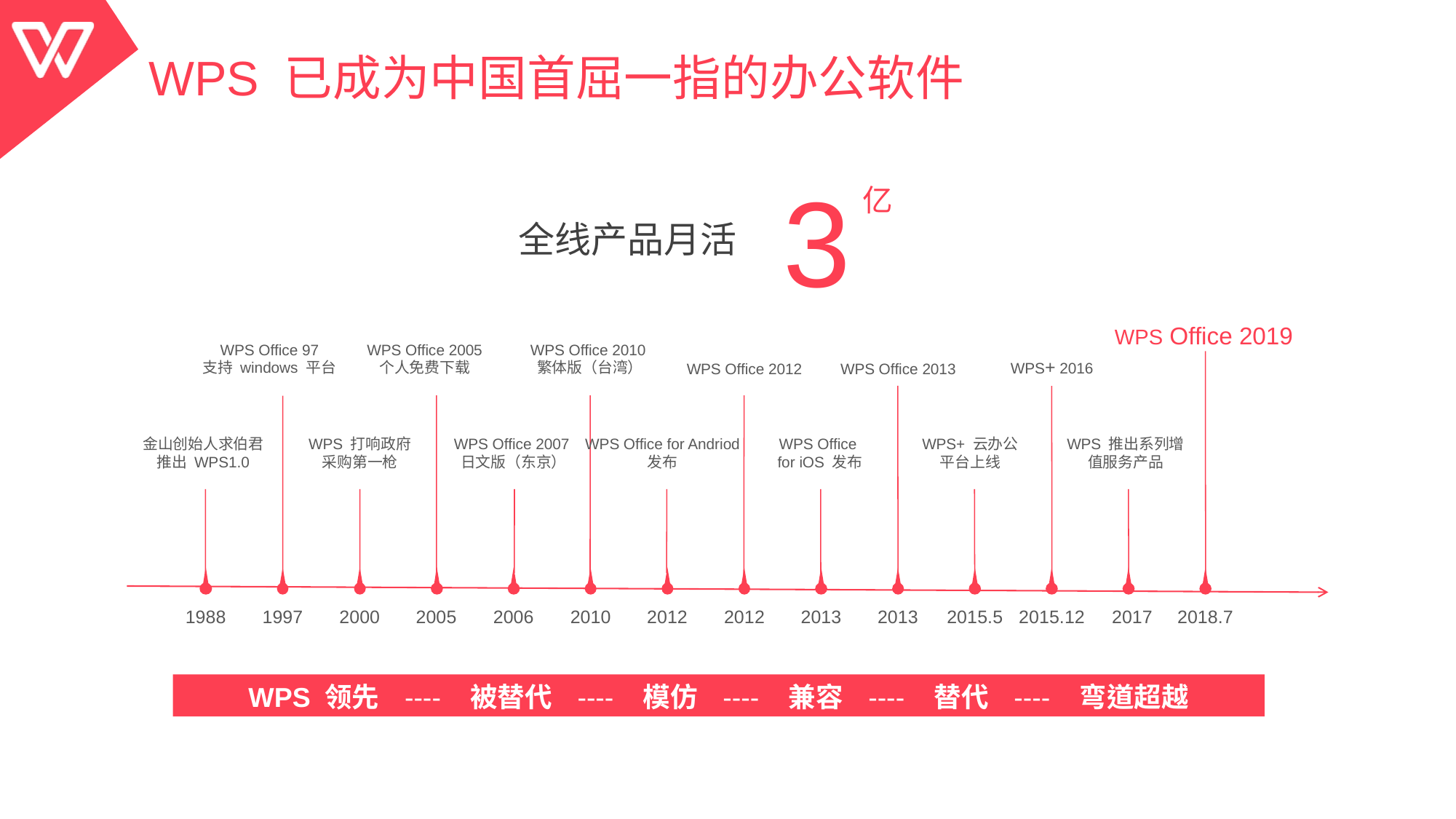

WPS 已成为中国首屈一指的办公软件
3
亿
全线产品月活
WPS Office 2019
WPS Office 97
支持 windows 平台
WPS Office 2005
个人免费下载
WPS Office 2010
繁体版（台湾）

WPS+ 2016
WPS Office 2012
WPS Office 2013

金山创始人求伯君
推出 WPS1.0
WPS 打响政府采购第一枪
WPS Office 2007
日文版（东京）
WPS Office for Andriod 发布
WPS Office
for iOS 发布
WPS+ 云办公
平台上线
WPS 推出系列增值服务产品

1988
1997
2000
2005
2006
2010
2015.5
2018.7
2012
2012
2013
2013
2015.12
2017
WPS 领先   ----   被替代   ----   模仿   ----   兼容   ----   替代   ----   弯道超越